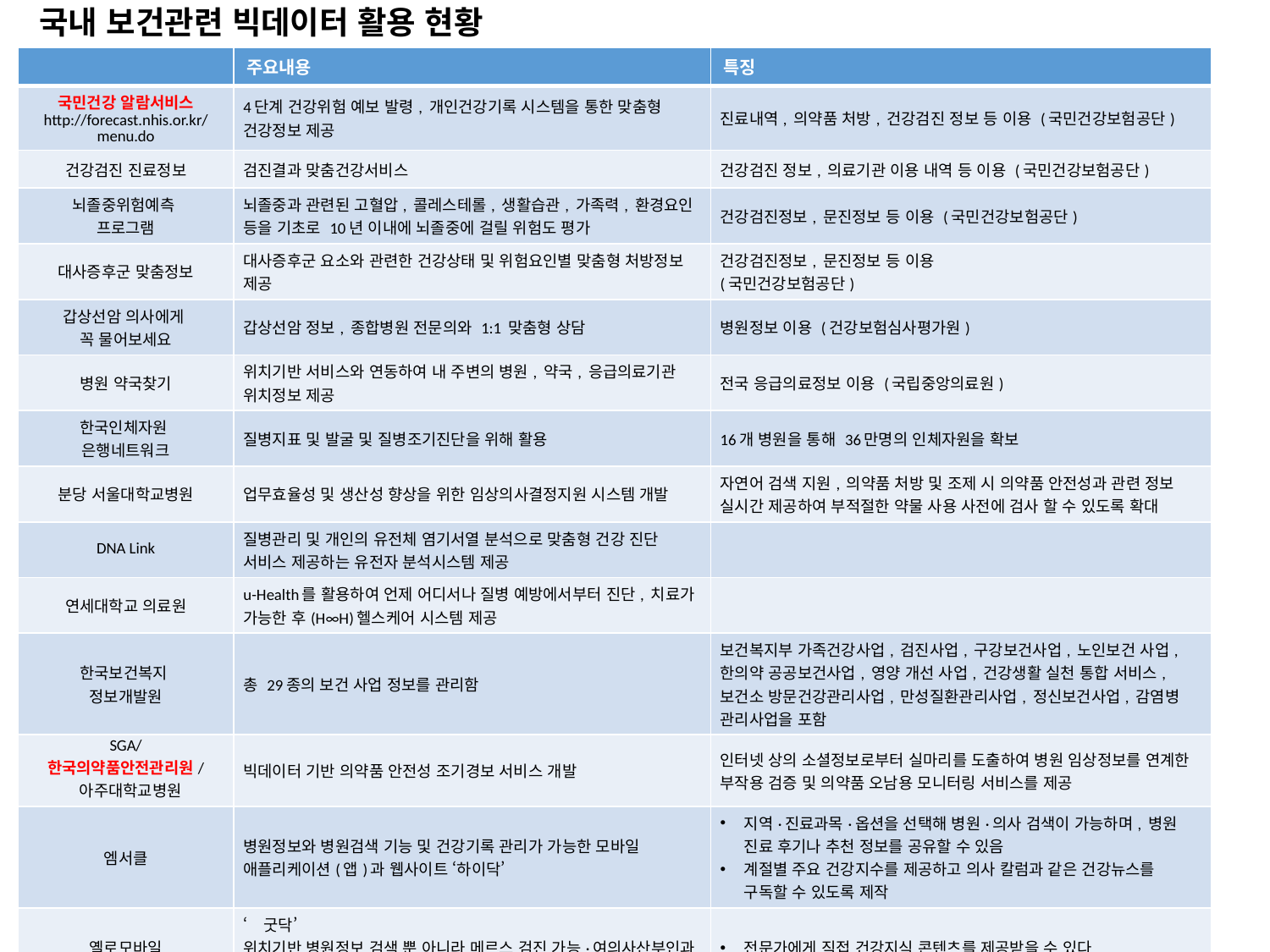

국내 보건관련 빅데이터 활용 현황
|  | 주요내용 | 특징 |
| --- | --- | --- |
| 국민건강 알람서비스 http://forecast.nhis.or.kr/menu.do | 4단계 건강위험 예보 발령, 개인건강기록 시스템을 통한 맞춤형 건강정보 제공 | 진료내역, 의약품 처방, 건강검진 정보 등 이용 (국민건강보험공단) |
| 건강검진 진료정보 | 검진결과 맞춤건강서비스 | 건강검진 정보, 의료기관 이용 내역 등 이용 (국민건강보험공단) |
| 뇌졸중위험예측 프로그램 | 뇌졸중과 관련된 고혈압, 콜레스테롤, 생활습관, 가족력, 환경요인 등을 기초로 10년 이내에 뇌졸중에 걸릴 위험도 평가 | 건강검진정보, 문진정보 등 이용 (국민건강보험공단) |
| 대사증후군 맞춤정보 | 대사증후군 요소와 관련한 건강상태 및 위험요인별 맞춤형 처방정보 제공 | 건강검진정보, 문진정보 등 이용 (국민건강보험공단) |
| 갑상선암 의사에게 꼭 물어보세요 | 갑상선암 정보, 종합병원 전문의와 1:1 맞춤형 상담 | 병원정보 이용 (건강보험심사평가원) |
| 병원 약국찾기 | 위치기반 서비스와 연동하여 내 주변의 병원, 약국, 응급의료기관 위치정보 제공 | 전국 응급의료정보 이용 (국립중앙의료원) |
| 한국인체자원 은행네트워크 | 질병지표 및 발굴 및 질병조기진단을 위해 활용 | 16개 병원을 통해 36만명의 인체자원을 확보 |
| 분당 서울대학교병원 | 업무효율성 및 생산성 향상을 위한 임상의사결정지원 시스템 개발 | 자연어 검색 지원, 의약품 처방 및 조제 시 의약품 안전성과 관련 정보 실시간 제공하여 부적절한 약물 사용 사전에 검사 할 수 있도록 확대 |
| DNA Link | 질병관리 및 개인의 유전체 염기서열 분석으로 맞춤형 건강 진단 서비스 제공하는 유전자 분석시스템 제공 |  |
| 연세대학교 의료원 | u-Health를 활용하여 언제 어디서나 질병 예방에서부터 진단, 치료가 가능한 후(H∞H)헬스케어 시스템 제공 |  |
| 한국보건복지 정보개발원 | 총 29종의 보건 사업 정보를 관리함 | 보건복지부 가족건강사업, 검진사업, 구강보건사업, 노인보건 사업, 한의약 공공보건사업, 영양 개선 사업, 건강생활 실천 통합 서비스, 보건소 방문건강관리사업, 만성질환관리사업, 정신보건사업, 감염병 관리사업을 포함 |
| SGA/ 한국의약품안전관리원/ 아주대학교병원 | 빅데이터 기반 의약품 안전성 조기경보 서비스 개발 | 인터넷 상의 소셜정보로부터 실마리를 도출하여 병원 임상정보를 연계한 부작용 검증 및 의약품 오남용 모니터링 서비스를 제공 |
| 엠서클 | 병원정보와 병원검색 기능 및 건강기록 관리가 가능한 모바일 애플리케이션(앱)과 웹사이트 ‘하이닥’ | 지역·진료과목·옵션을 선택해 병원·의사 검색이 가능하며, 병원 진료 후기나 추천 정보를 공유할 수 있음 계절별 주요 건강지수를 제공하고 의사 칼럼과 같은 건강뉴스를 구독할 수 있도록 제작 |
| 옐로모바일 | ‘굿닥’ 위치기반 병원정보 검색 뿐 아니라 메르스 검진 가능·여의사산부인과·24시 응급의료 같은 상황별 병원 찾기, 주변 약국 찾기 기능이 가능 | 전문가에게 직접 건강지식 콘텐츠를 제공받을 수 있다 |
| 전능아이티 | ‘스마트닥터’ 병원찾기 기능과 함께 진찰요청 예약하기 기능을 갖췄다 | 의료기관이 진료관리와 고객관리를 극대화할 수 있는 지원 서비스를 제공 |